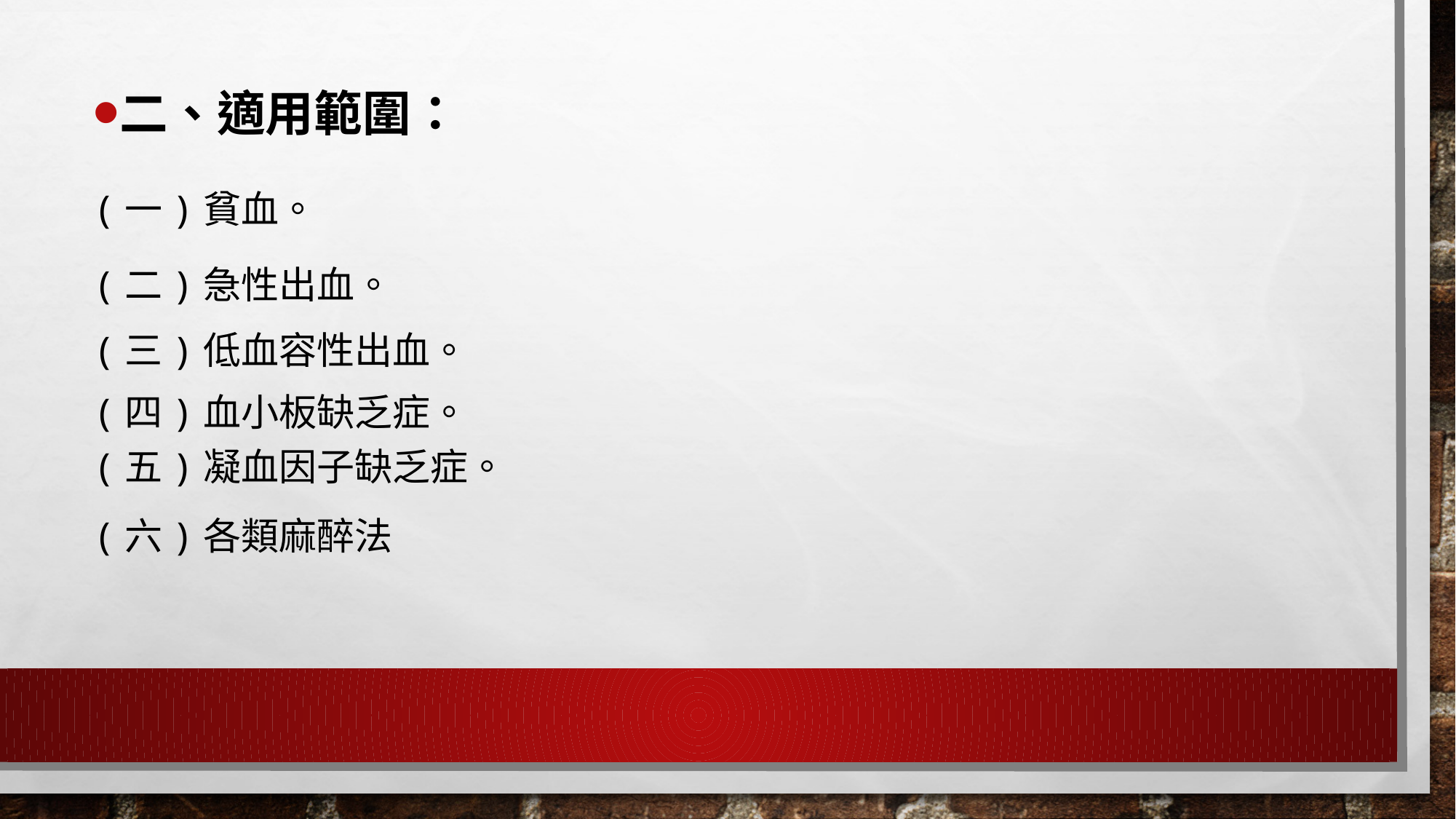

二、適用範圍：

(一)貧血。

(二)急性出血。

(三)低血容性出血。

(四)血小板缺乏症。

(五)凝血因子缺乏症。
(六)各類麻醉法